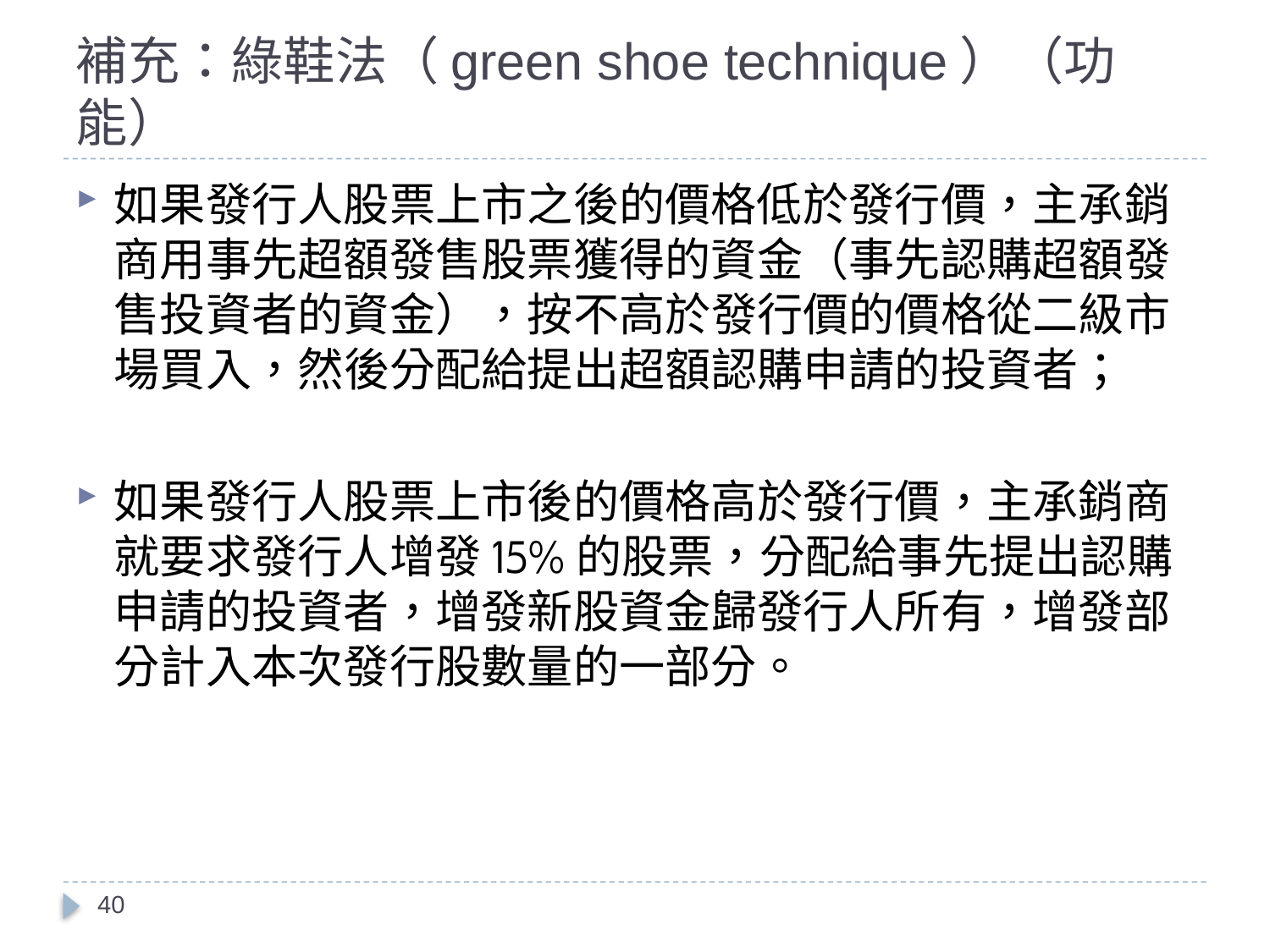

# 補充：綠鞋法（green shoe technique）（功能）
如果發行人股票上市之後的價格低於發行價，主承銷商用事先超額發售股票獲得的資金（事先認購超額發售投資者的資金），按不高於發行價的價格從二級市場買入，然後分配給提出超額認購申請的投資者；

如果發行人股票上市後的價格高於發行價，主承銷商就要求發行人增發15%的股票，分配給事先提出認購申請的投資者，增發新股資金歸發行人所有，增發部分計入本次發行股數量的一部分。
40